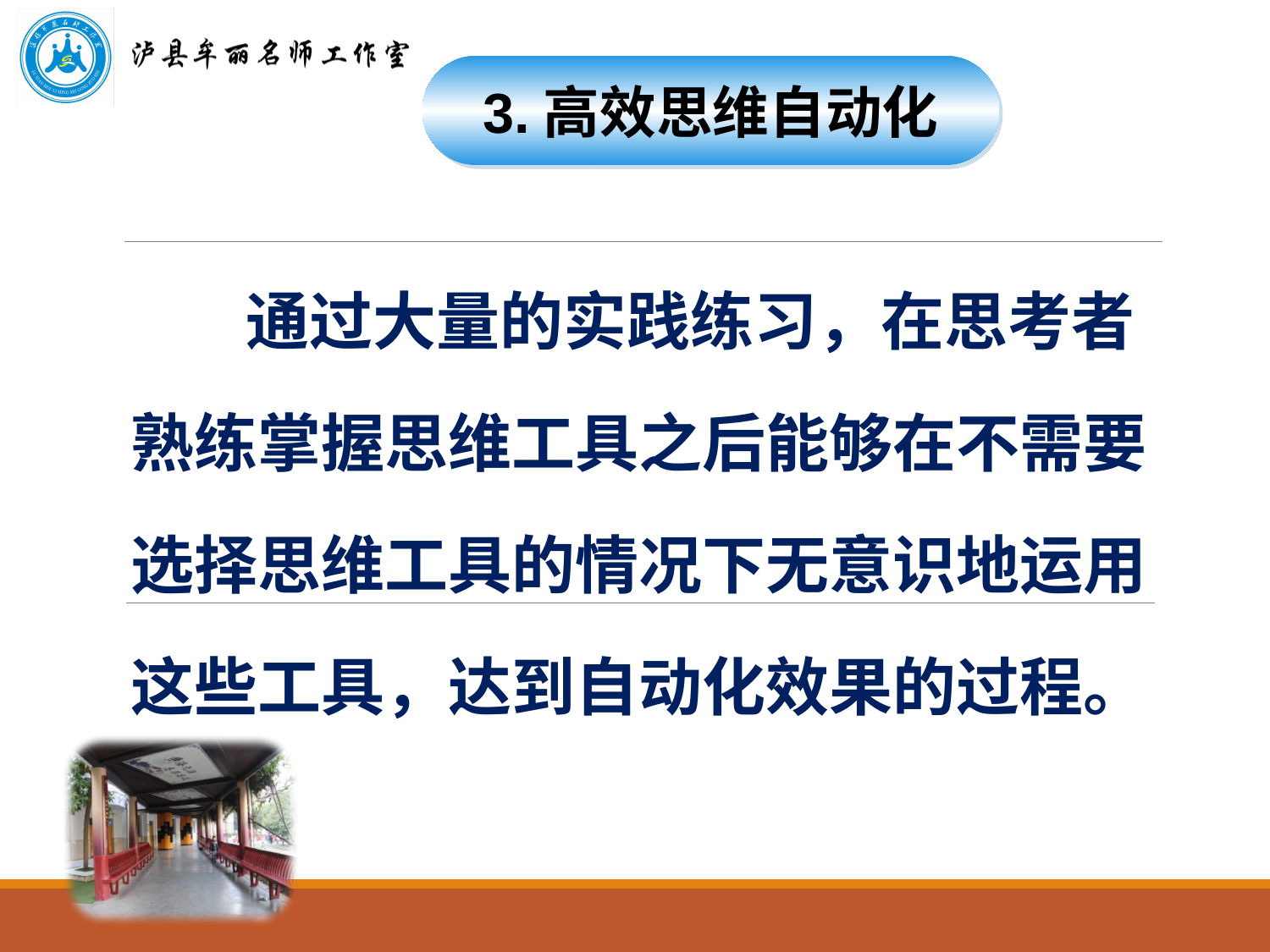

3.高效思维自动化
       通过大量的实践练习，在思考者熟练掌握思维工具之后能够在不需要选择思维工具的情况下无意识地运用这些工具，达到自动化效果的过程。